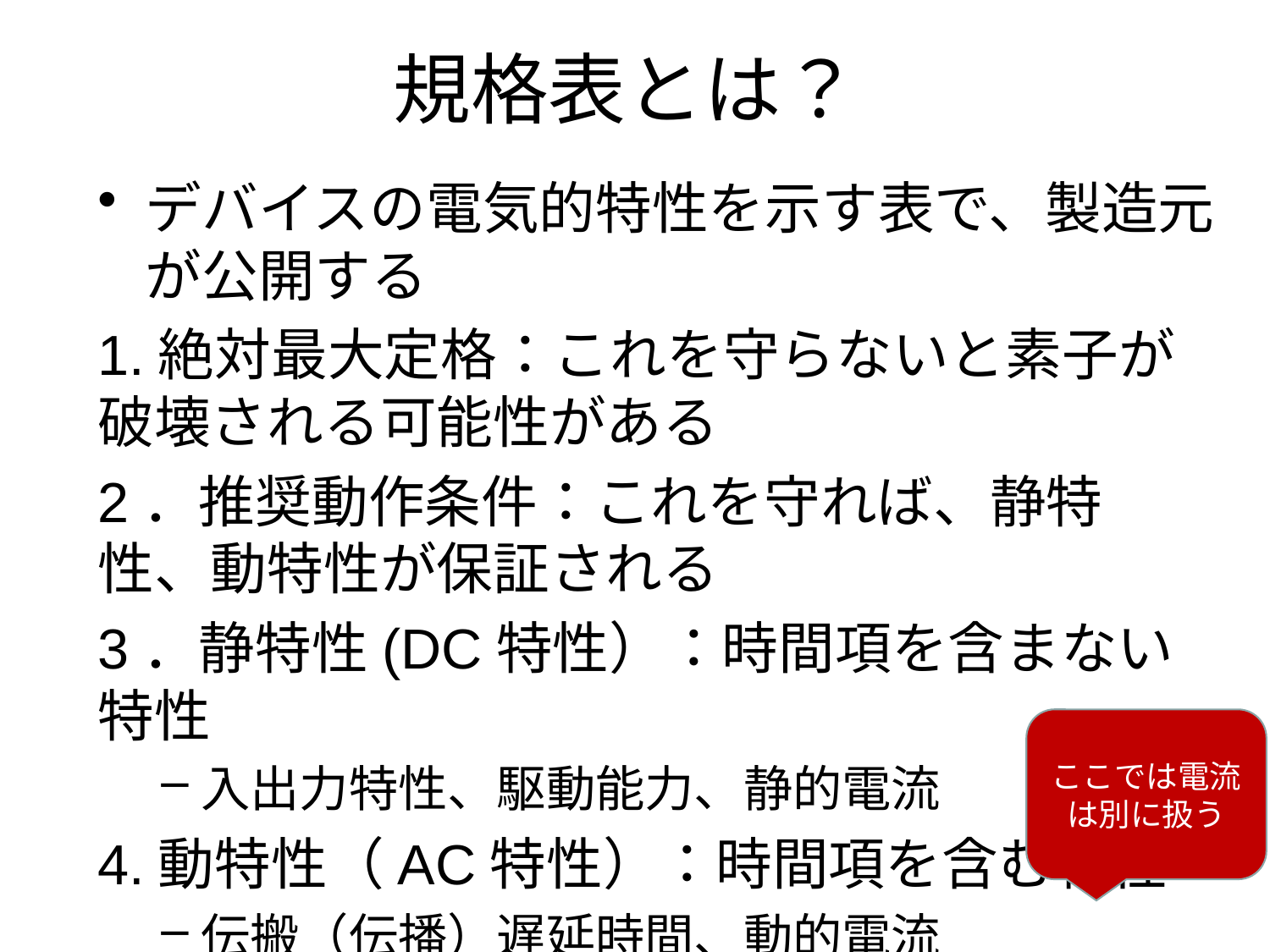

# 規格表とは？
デバイスの電気的特性を示す表で、製造元が公開する
1.絶対最大定格：これを守らないと素子が破壊される可能性がある
2．推奨動作条件：これを守れば、静特性、動特性が保証される
3．静特性(DC特性）：時間項を含まない特性
入出力特性、駆動能力、静的電流
4.動特性（AC特性）：時間項を含む特性
伝搬（伝播）遅延時間、動的電流
ここでは電流は別に扱う